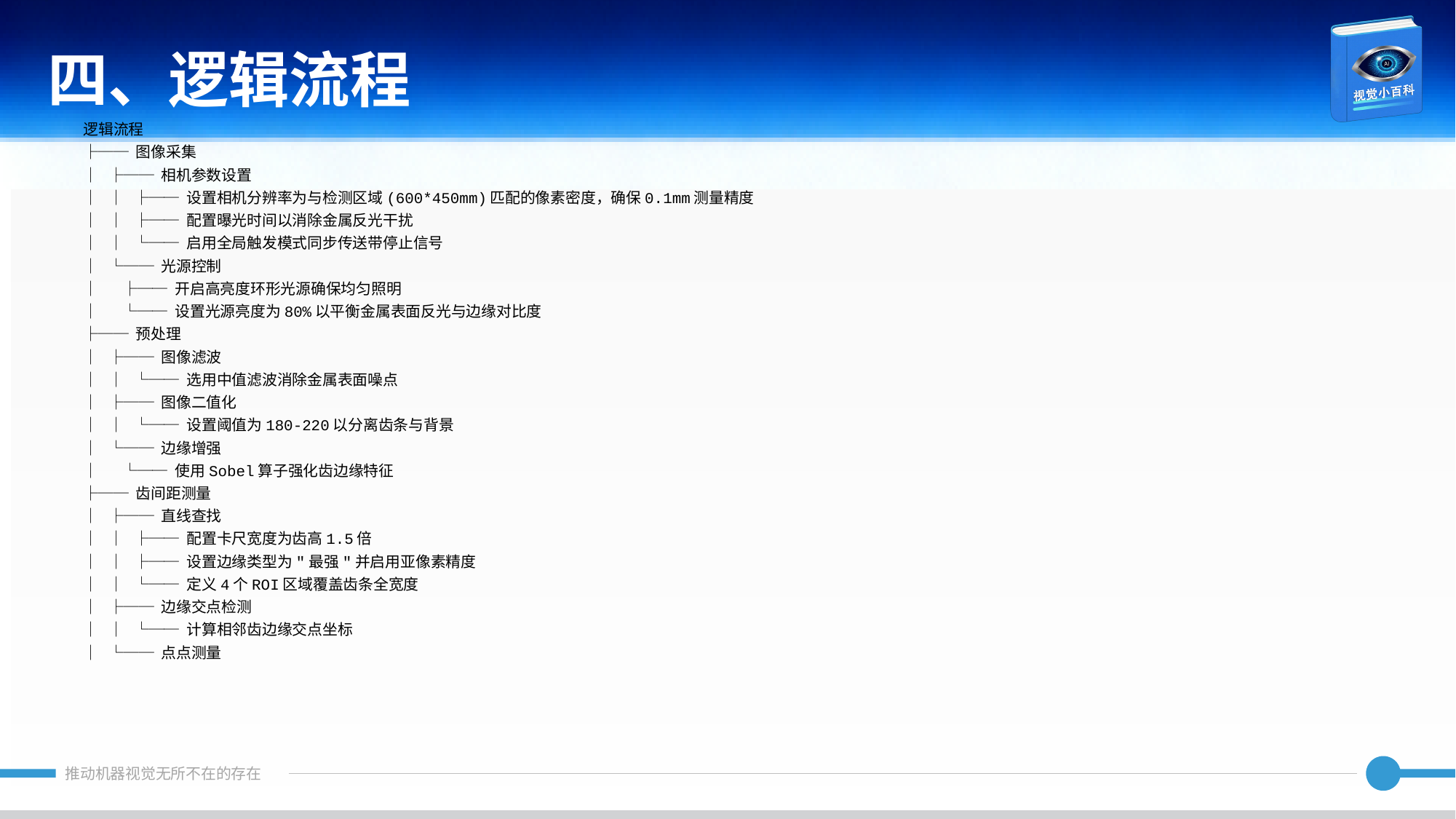

四、逻辑流程

逻辑流程
├── 图像采集
│   ├── 相机参数设置
│   │   ├── 设置相机分辨率为与检测区域(600*450mm)匹配的像素密度，确保0.1mm测量精度
│   │   ├── 配置曝光时间以消除金属反光干扰
│   │   └── 启用全局触发模式同步传送带停止信号
│   └── 光源控制
│       ├── 开启高亮度环形光源确保均匀照明
│       └── 设置光源亮度为80%以平衡金属表面反光与边缘对比度
├── 预处理
│   ├── 图像滤波
│   │   └── 选用中值滤波消除金属表面噪点
│   ├── 图像二值化
│   │   └── 设置阈值为180-220以分离齿条与背景
│   └── 边缘增强
│       └── 使用Sobel算子强化齿边缘特征
├── 齿间距测量
│   ├── 直线查找
│   │   ├── 配置卡尺宽度为齿高1.5倍
│   │   ├── 设置边缘类型为"最强"并启用亚像素精度
│   │   └── 定义4个ROI区域覆盖齿条全宽度
│   ├── 边缘交点检测
│   │   └── 计算相邻齿边缘交点坐标
│   └── 点点测量
8